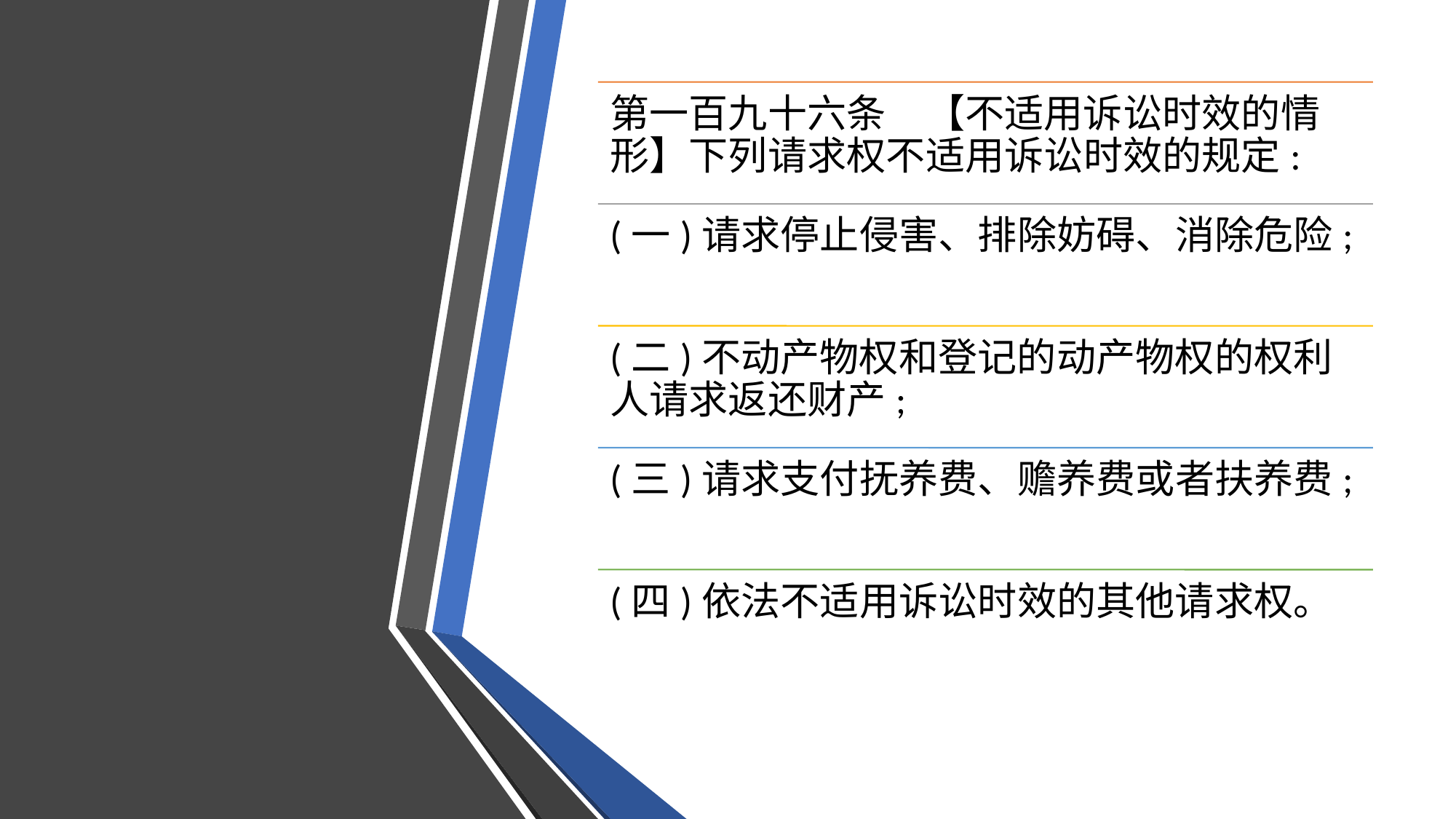

第一百九十六条　【不适用诉讼时效的情形】下列请求权不适用诉讼时效的规定:
(一)请求停止侵害、排除妨碍、消除危险;
(二)不动产物权和登记的动产物权的权利人请求返还财产;
(三)请求支付抚养费、赡养费或者扶养费;
(四)依法不适用诉讼时效的其他请求权。